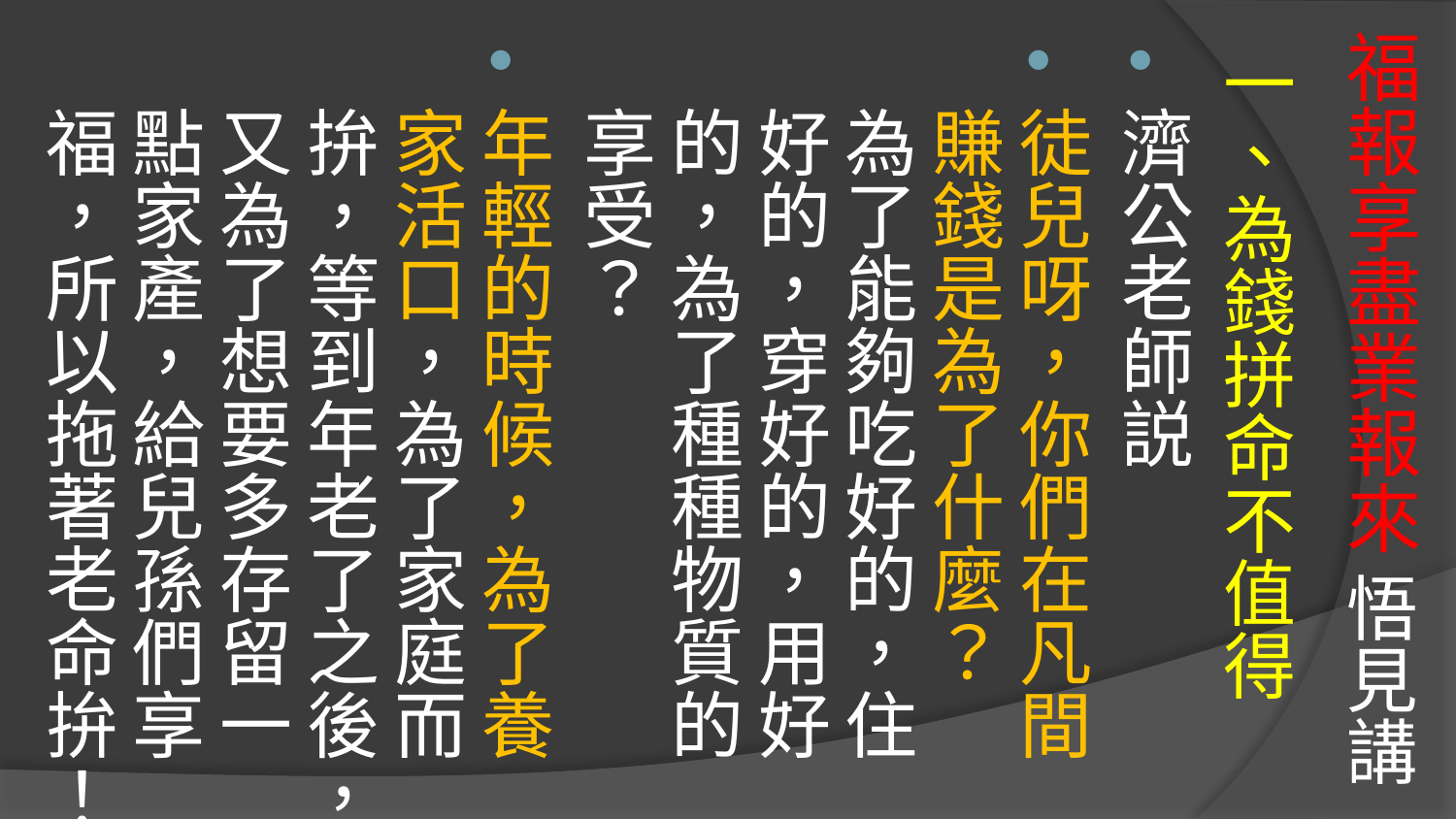

# 福報享盡業報來 悟見講
一、為錢拼命不值得
濟公老師説
徒兒呀，你們在凡間賺錢是為了什麼？
為了能夠吃好的，住好的，穿好的，用好的，為了種種物質的享受？
年輕的時候，為了養家活口，為了家庭而拚，等到年老了之後，又為了想要多存留一點家產，給兒孫們享福，所以拖著老命拚！